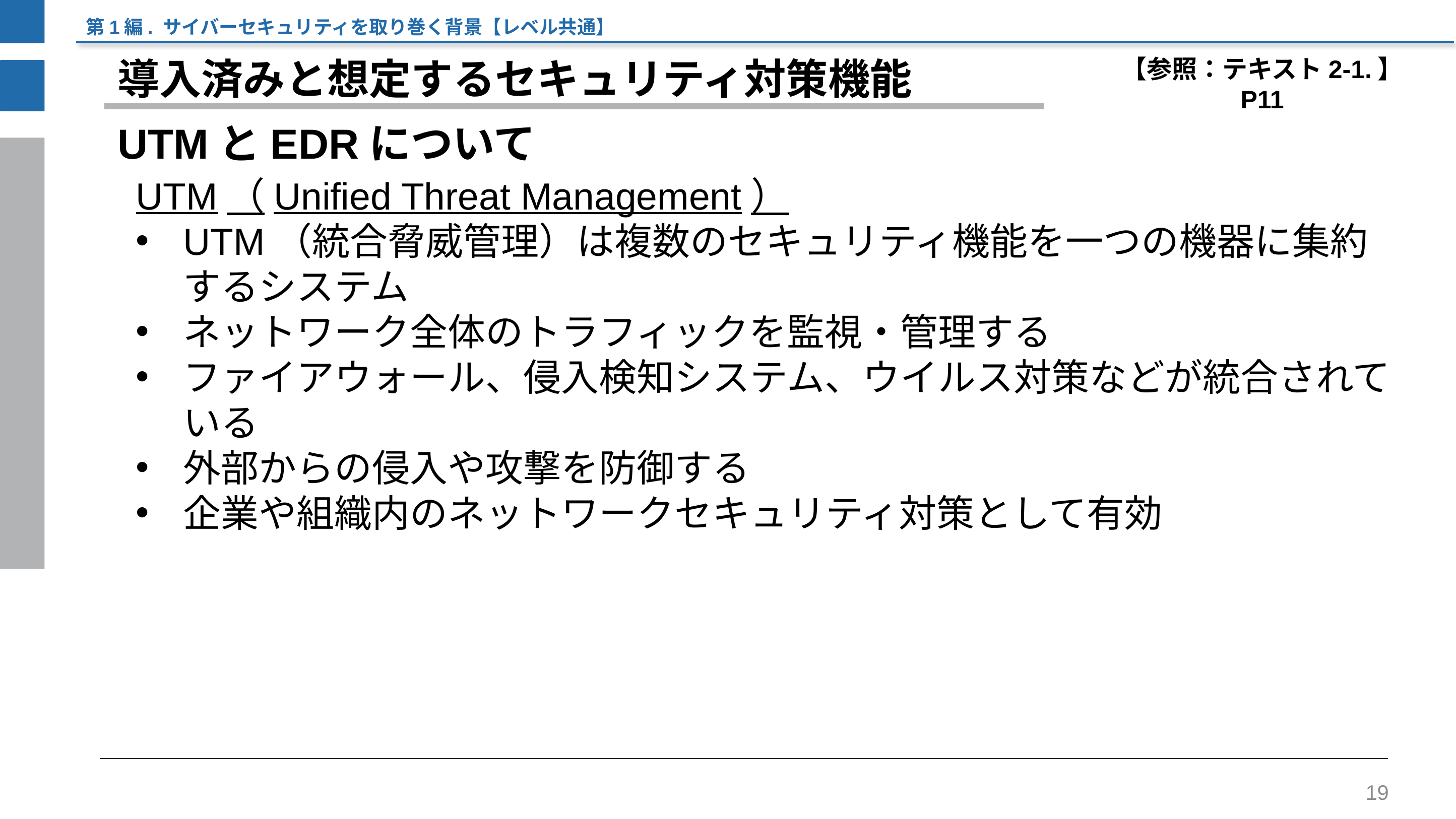

第1編. サイバーセキュリティを取り巻く背景【レベル共通】
【参照：テキスト2-1.】
P11
導入済みと想定するセキュリティ対策機能
UTMとEDRについて
UTM（Unified Threat Management）
UTM（統合脅威管理）は複数のセキュリティ機能を一つの機器に集約するシステム
ネットワーク全体のトラフィックを監視・管理する
ファイアウォール、侵入検知システム、ウイルス対策などが統合されている
外部からの侵入や攻撃を防御する
企業や組織内のネットワークセキュリティ対策として有効
19